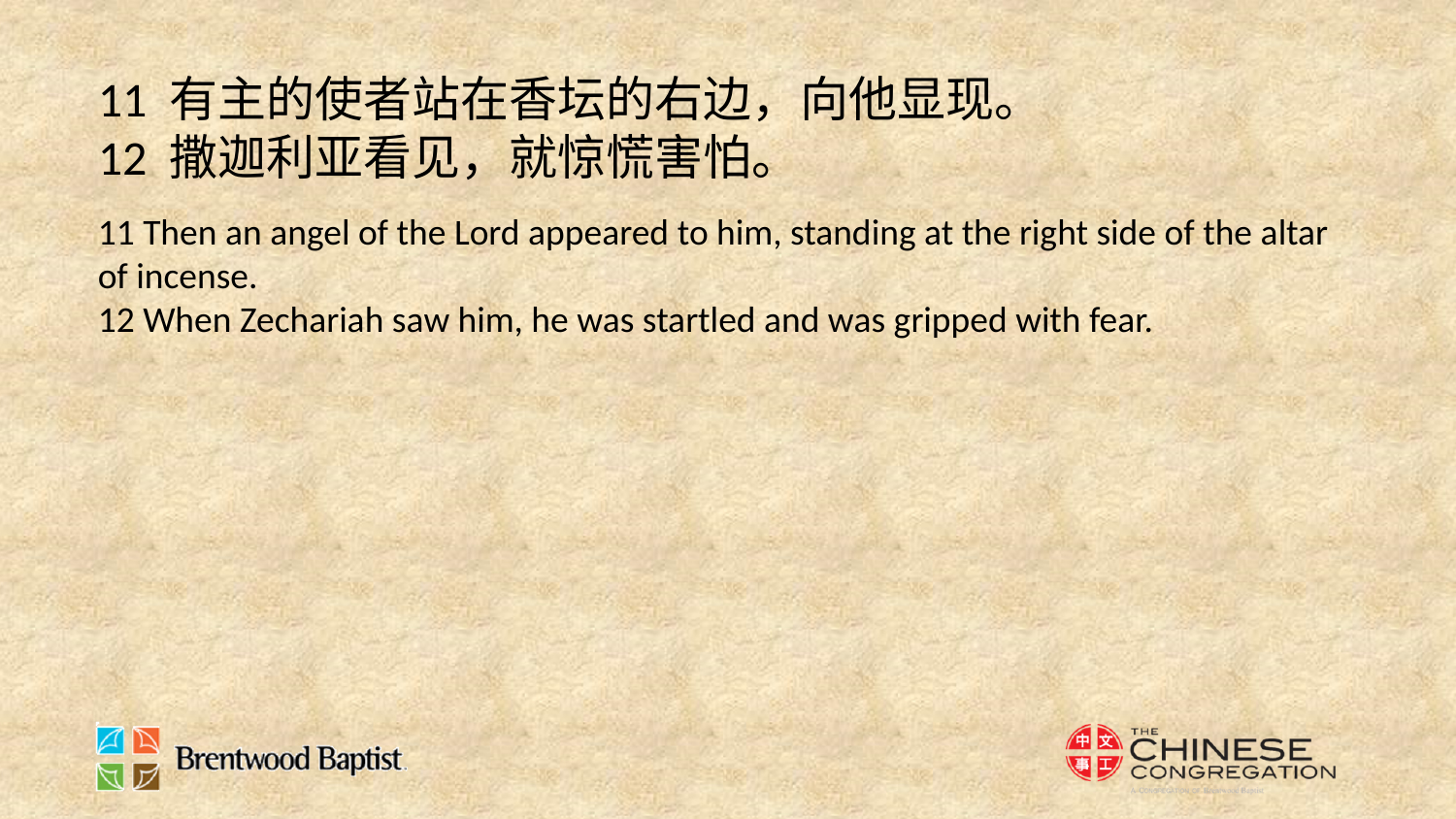

11 有主的使者站在香坛的右边，向他显现。
12 撒迦利亚看见，就惊慌害怕。

11 Then an angel of the Lord appeared to him, standing at the right side of the altar of incense.
12 When Zechariah saw him, he was startled and was gripped with fear.